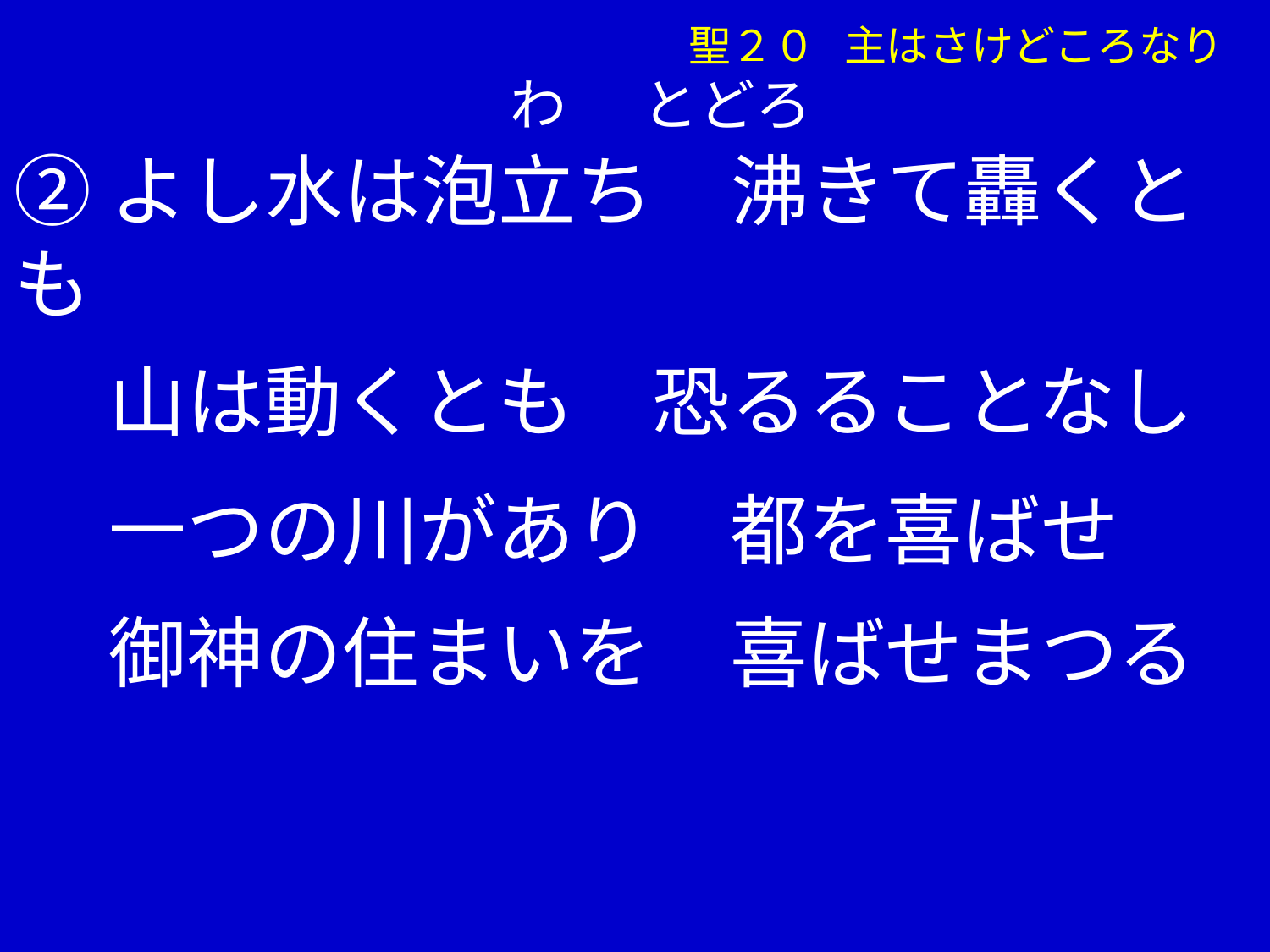

わ      とどろ
②よし水は泡立ち　沸きて轟くとも
　 山は動くとも　恐るることなし
　 一つの川があり　都を喜ばせ
　 御神の住まいを　喜ばせまつる

聖２０   主はさけどころなり